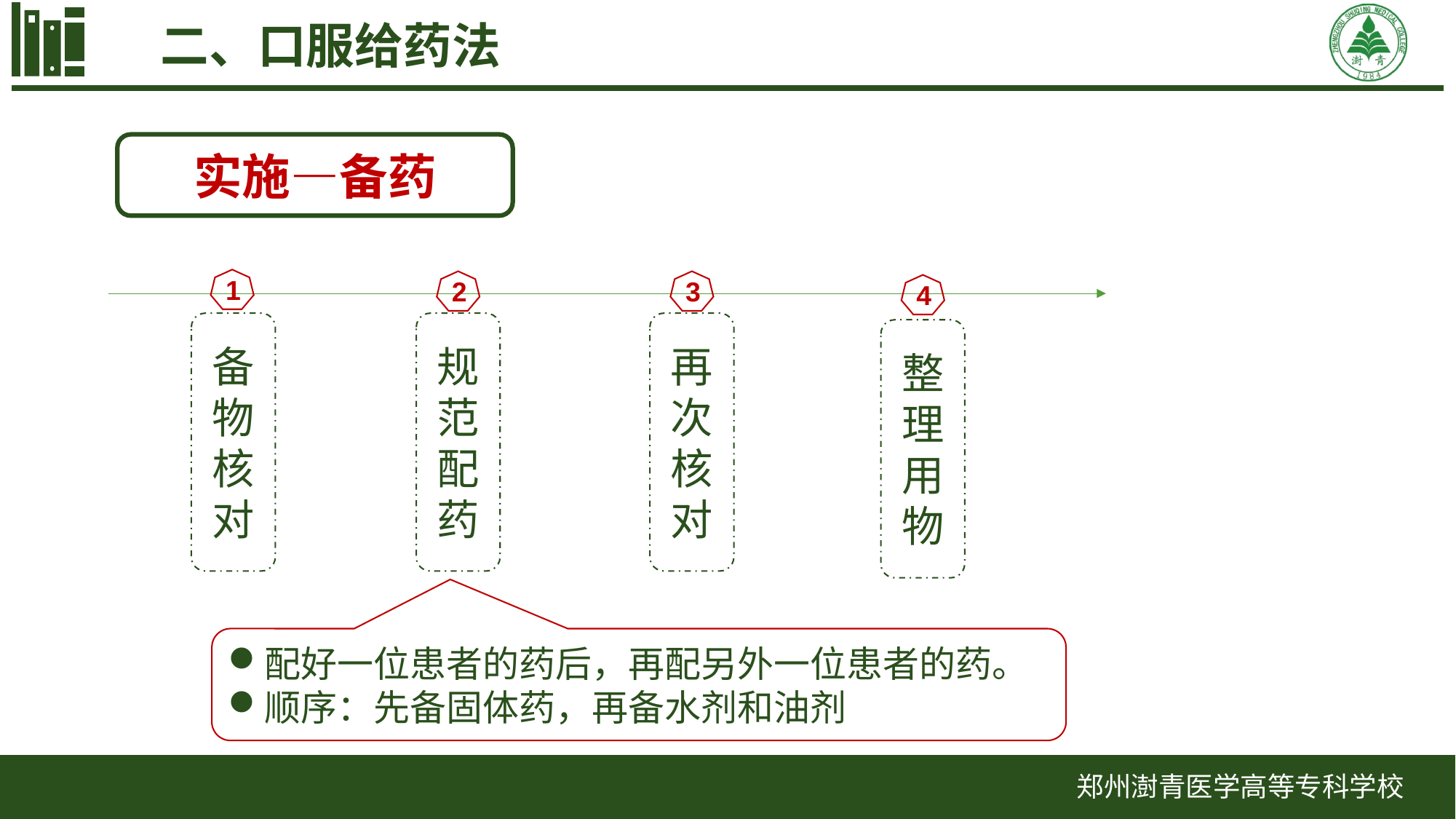

二、口服给药法
实施—备药
1
备物核对
2
规范配药
3
再次核对
4
整理用物
配好一位患者的药后，再配另外一位患者的药。
顺序：先备固体药，再备水剂和油剂
郑州澍青医学高等专科学校